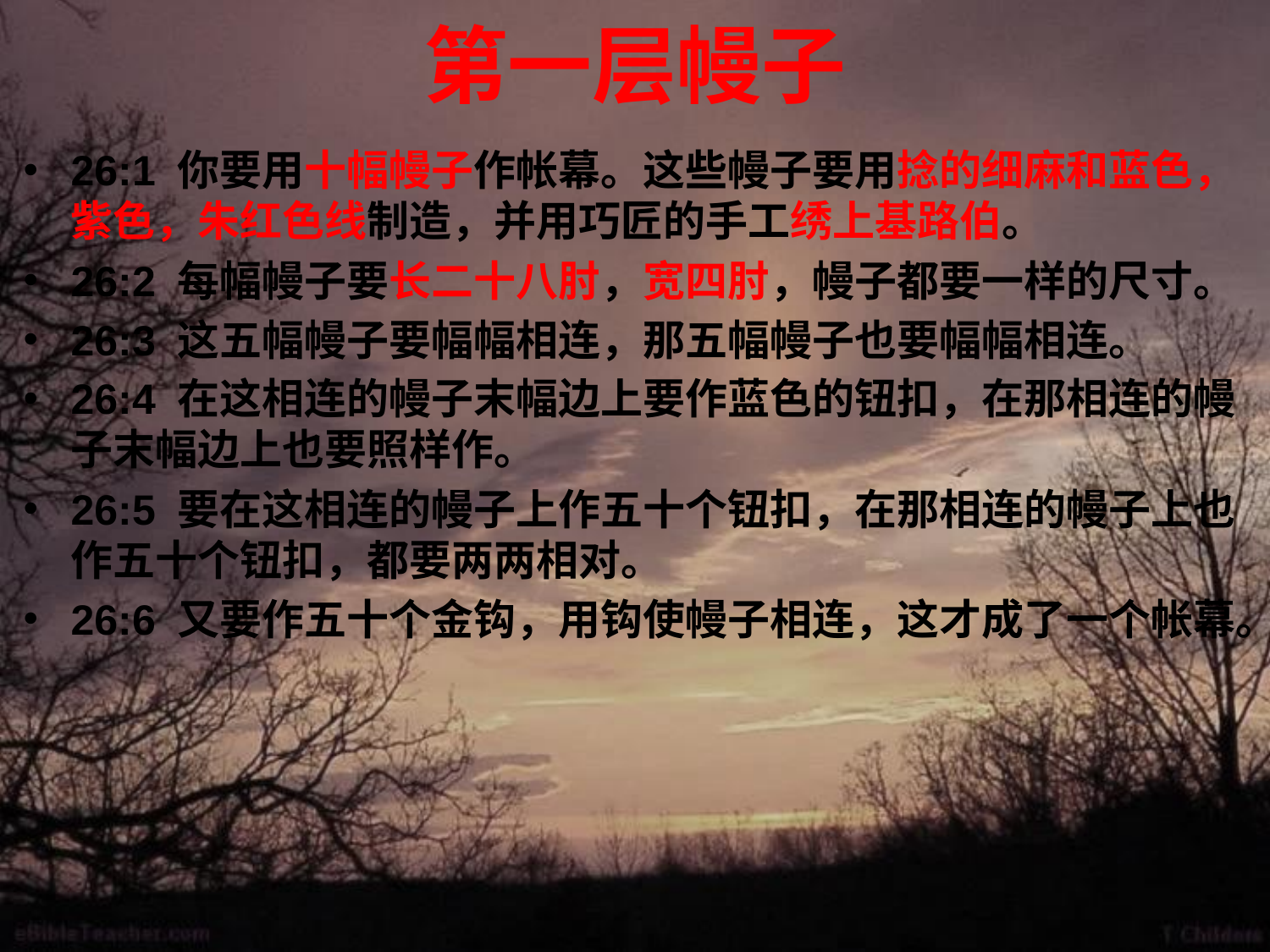

# 第一层幔子
26:1 你要用十幅幔子作帐幕。这些幔子要用捻的细麻和蓝色，紫色，朱红色线制造，并用巧匠的手工绣上基路伯。
26:2 每幅幔子要长二十八肘，宽四肘，幔子都要一样的尺寸。
26:3 这五幅幔子要幅幅相连，那五幅幔子也要幅幅相连。
26:4 在这相连的幔子末幅边上要作蓝色的钮扣，在那相连的幔子末幅边上也要照样作。
26:5 要在这相连的幔子上作五十个钮扣，在那相连的幔子上也作五十个钮扣，都要两两相对。
26:6 又要作五十个金钩，用钩使幔子相连，这才成了一个帐幕。